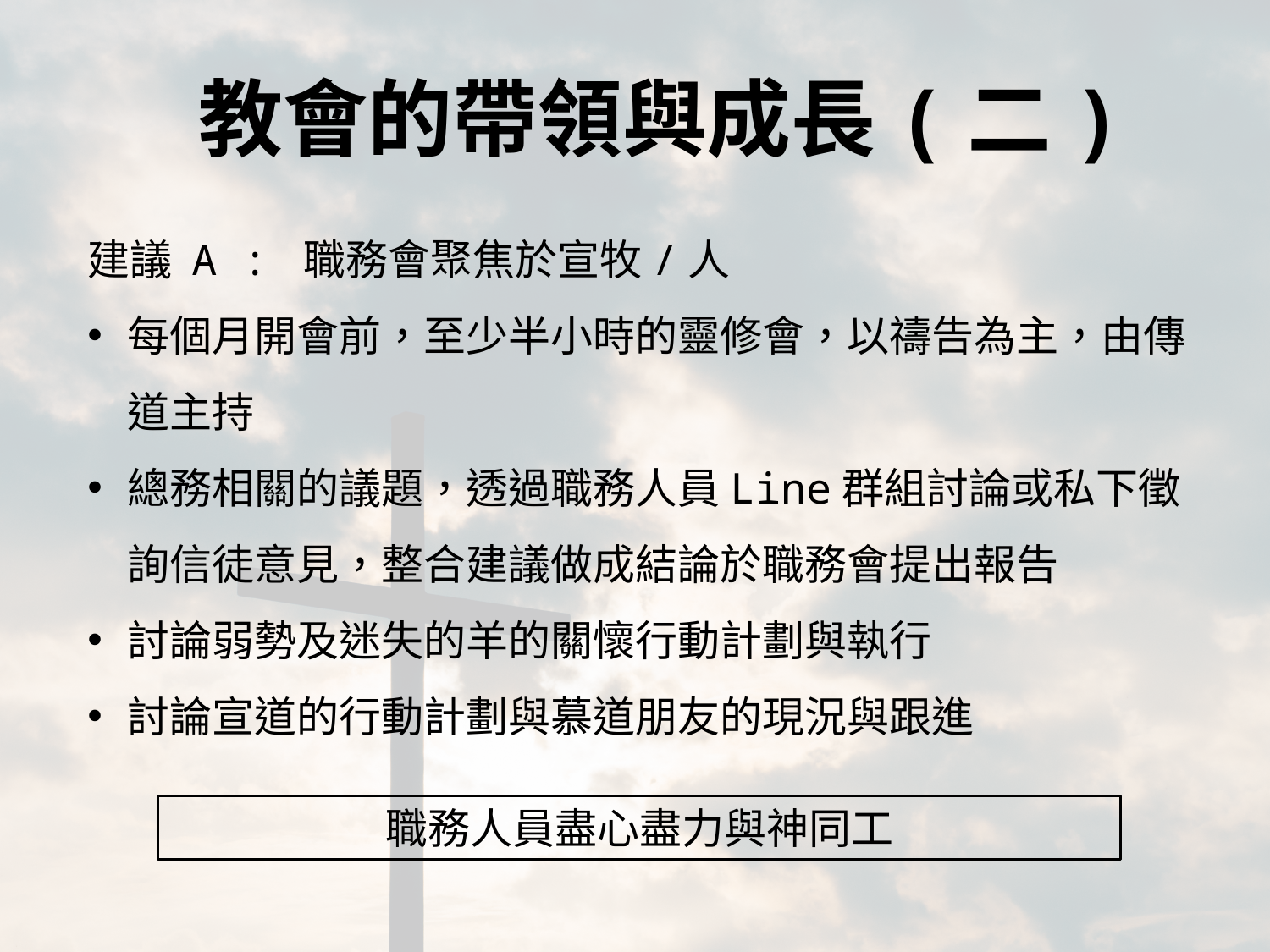

教會的帶領與成長(二)
建議 A : 職務會聚焦於宣牧/人
每個月開會前，至少半小時的靈修會，以禱告為主，由傳道主持
總務相關的議題，透過職務人員Line群組討論或私下徵詢信徒意見，整合建議做成結論於職務會提出報告
討論弱勢及迷失的羊的關懷行動計劃與執行
討論宣道的行動計劃與慕道朋友的現況與跟進
職務人員盡心盡力與神同工